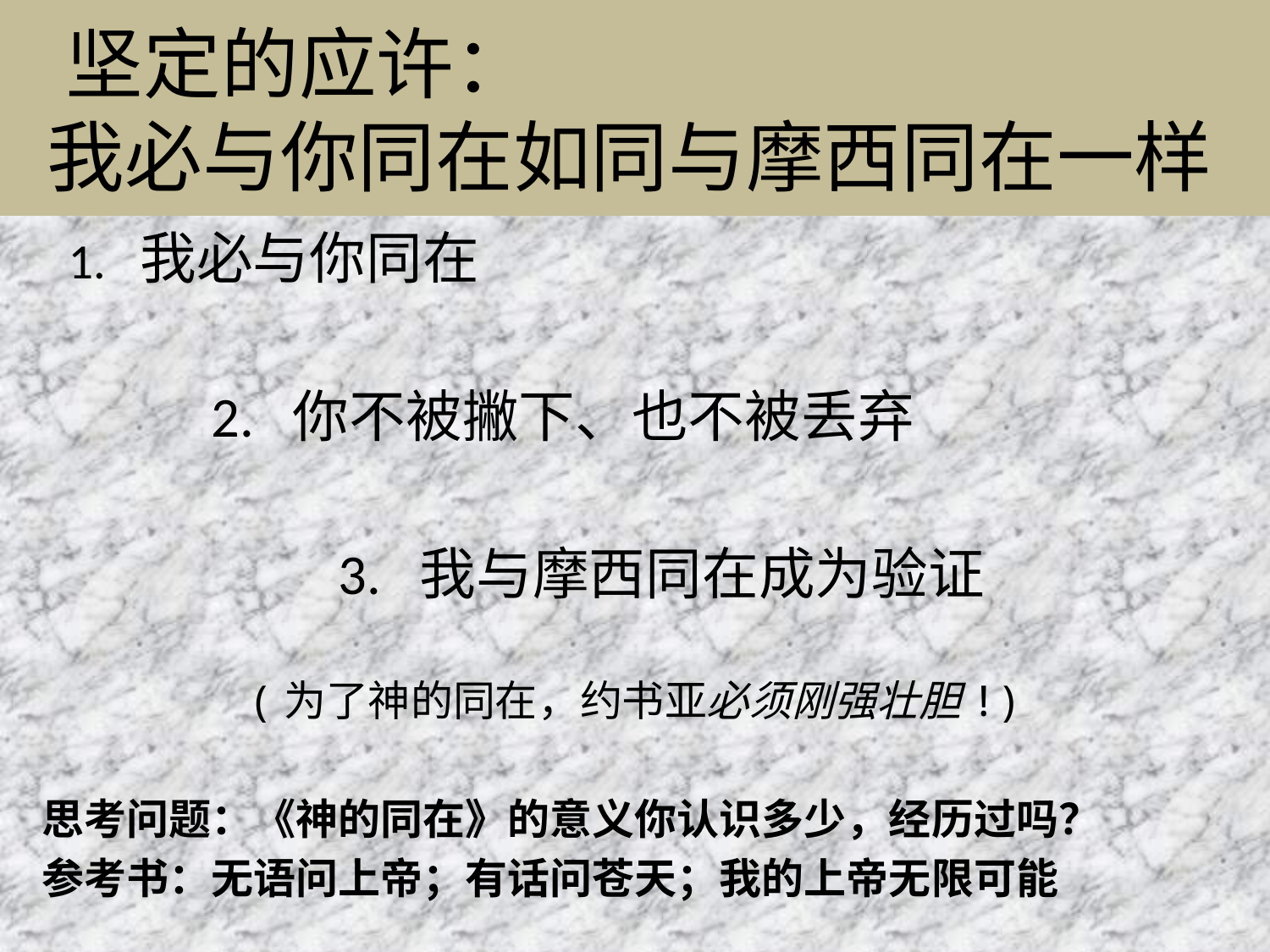

# 坚定的应许： 我必与你同在如同与摩西同在一样
1.  我必与你同在

		2.  你不被撇下、也不被丢弃

			3.  我与摩西同在成为验证

(为了神的同在，约书亚必须刚强壮胆!)

  思考问题：《神的同在》的意义你认识多少，经历过吗？
  参考书：无语问上帝；有话问苍天；我的上帝无限可能